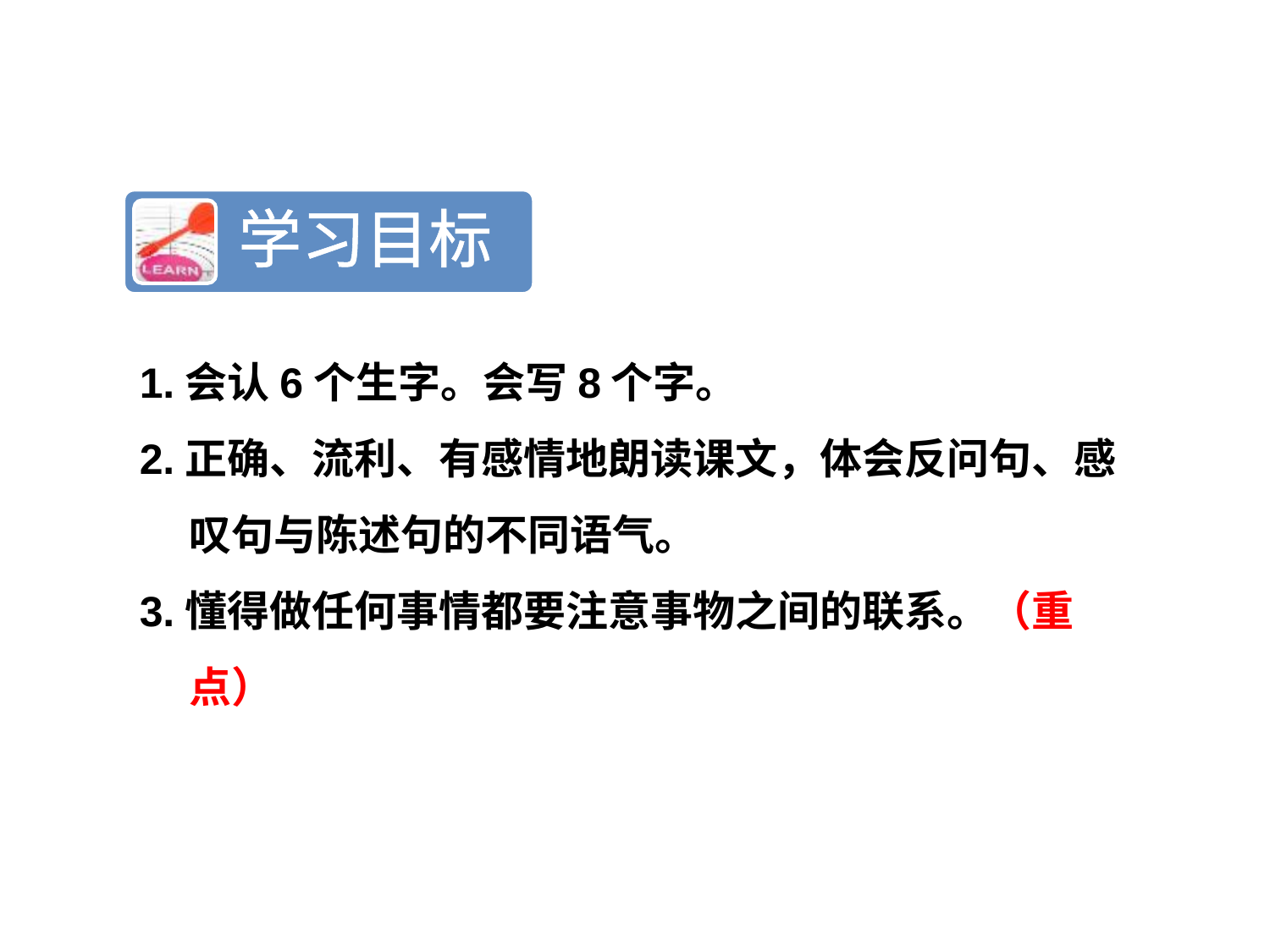

学习目标
1.会认6个生字。会写8个字。
2.正确、流利、有感情地朗读课文，体会反问句、感叹句与陈述句的不同语气。
3.懂得做任何事情都要注意事物之间的联系。（重点）